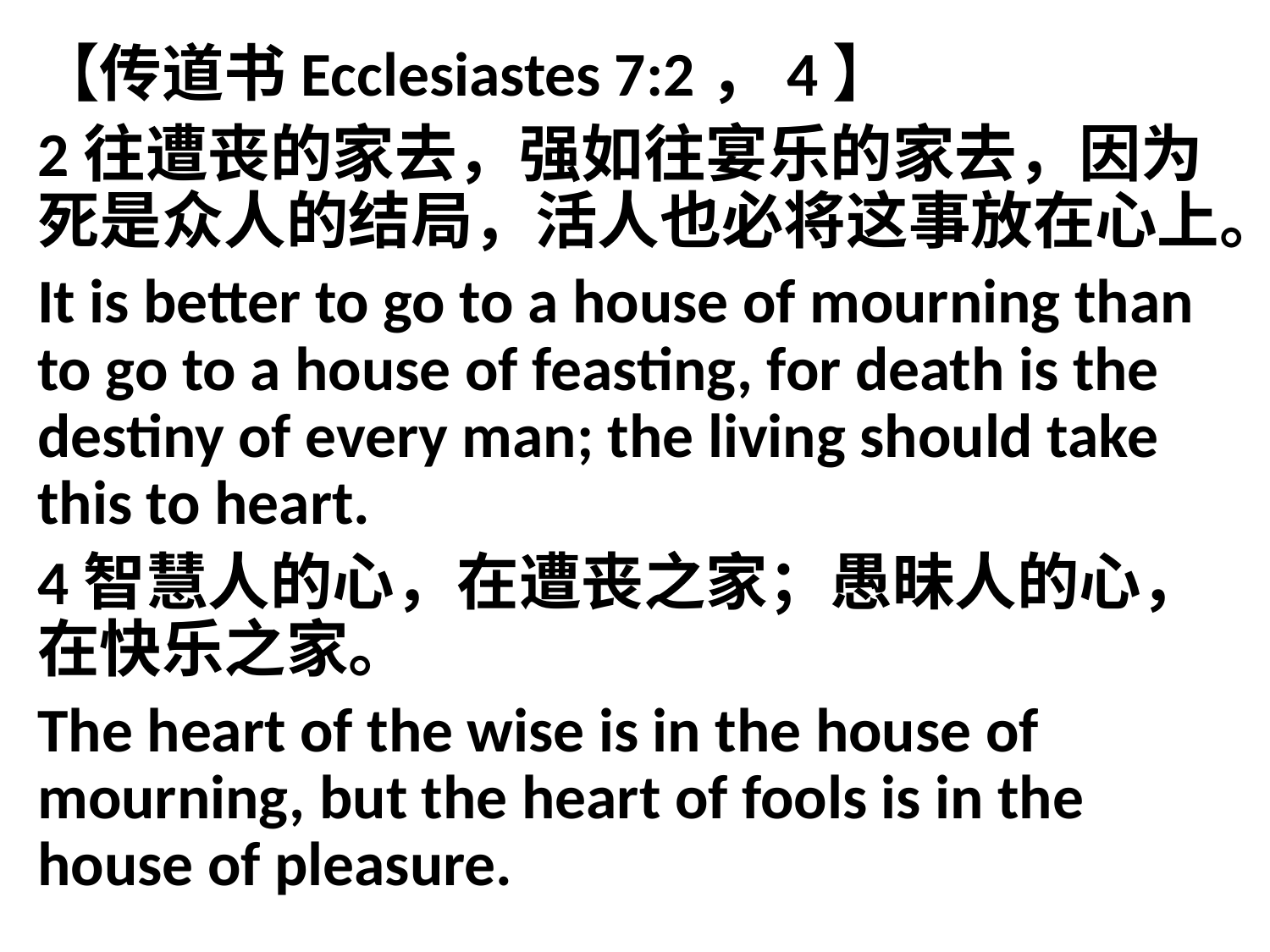

【传道书Ecclesiastes 7:2，4】
2往遭丧的家去，强如往宴乐的家去，因为死是众人的结局，活人也必将这事放在心上。
It is better to go to a house of mourning than to go to a house of feasting, for death is the destiny of every man; the living should take this to heart.
4智慧人的心，在遭丧之家；愚昧人的心，在快乐之家。
The heart of the wise is in the house of mourning, but the heart of fools is in the house of pleasure.